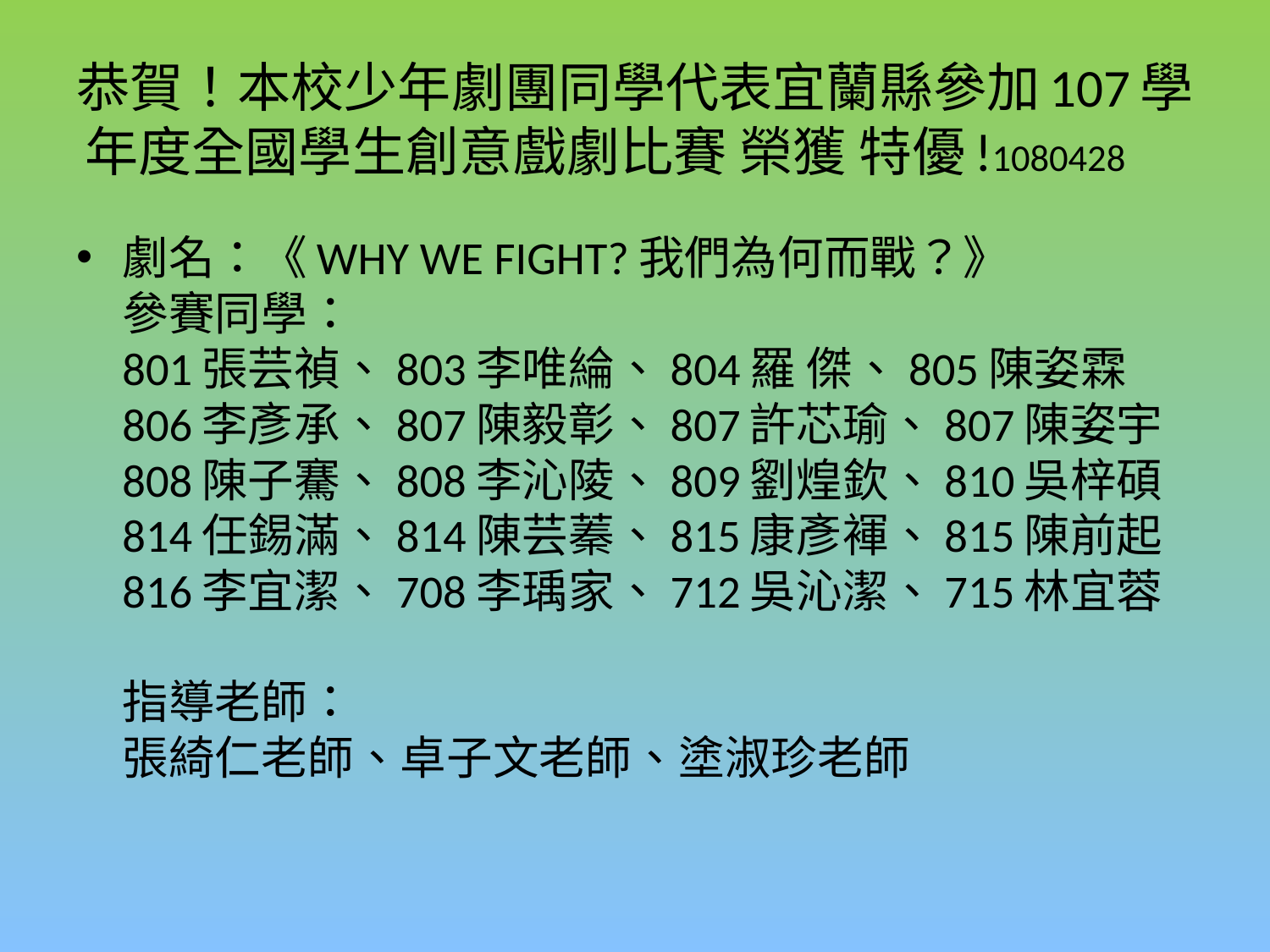

# 恭賀！本校少年劇團同學代表宜蘭縣參加107學年度全國學生創意戲劇比賽 榮獲 特優!1080428
劇名：《WHY WE FIGHT?我們為何而戰？》
參賽同學：
801張芸禎、803李唯綸、804羅 傑、805陳姿霖
806李彥承、807陳毅彰、807許芯瑜、807陳姿宇
808陳子騫、808李沁陵、809劉煌欽、810吳梓碩
814任錫滿、814陳芸蓁、815康彥褌、815陳前起
816李宜潔、708李瑀家、712吳沁潔、715林宜蓉
指導老師：
張綺仁老師、卓子文老師、塗淑珍老師